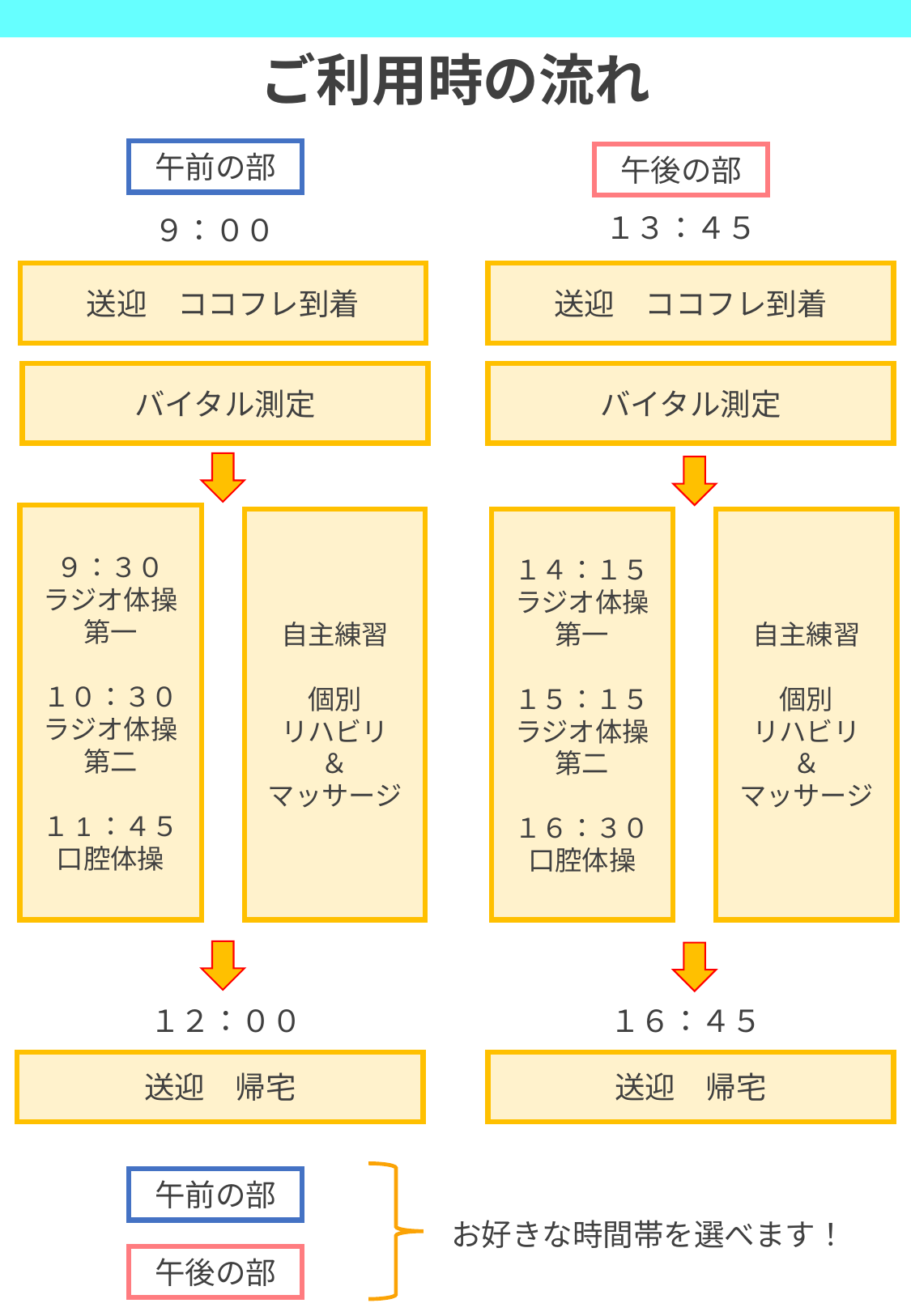

# ご利用時の流れ
午前の部
午後の部
１３：４５
９：００
送迎　ココフレ到着
送迎　ココフレ到着
バイタル測定
バイタル測定

９：３０
ラジオ体操第一

１０：３０
ラジオ体操第二

１1：４５
口腔体操

１４：１５
ラジオ体操第一

１５：１５
ラジオ体操第二

１６：３０
口腔体操

自主練習

個別
リハビリ
＆
マッサージ

自主練習

個別
リハビリ
＆
マッサージ

１２：００
１６：４５
送迎　帰宅
送迎　帰宅

午前の部
お好きな時間帯を選べます！
午後の部